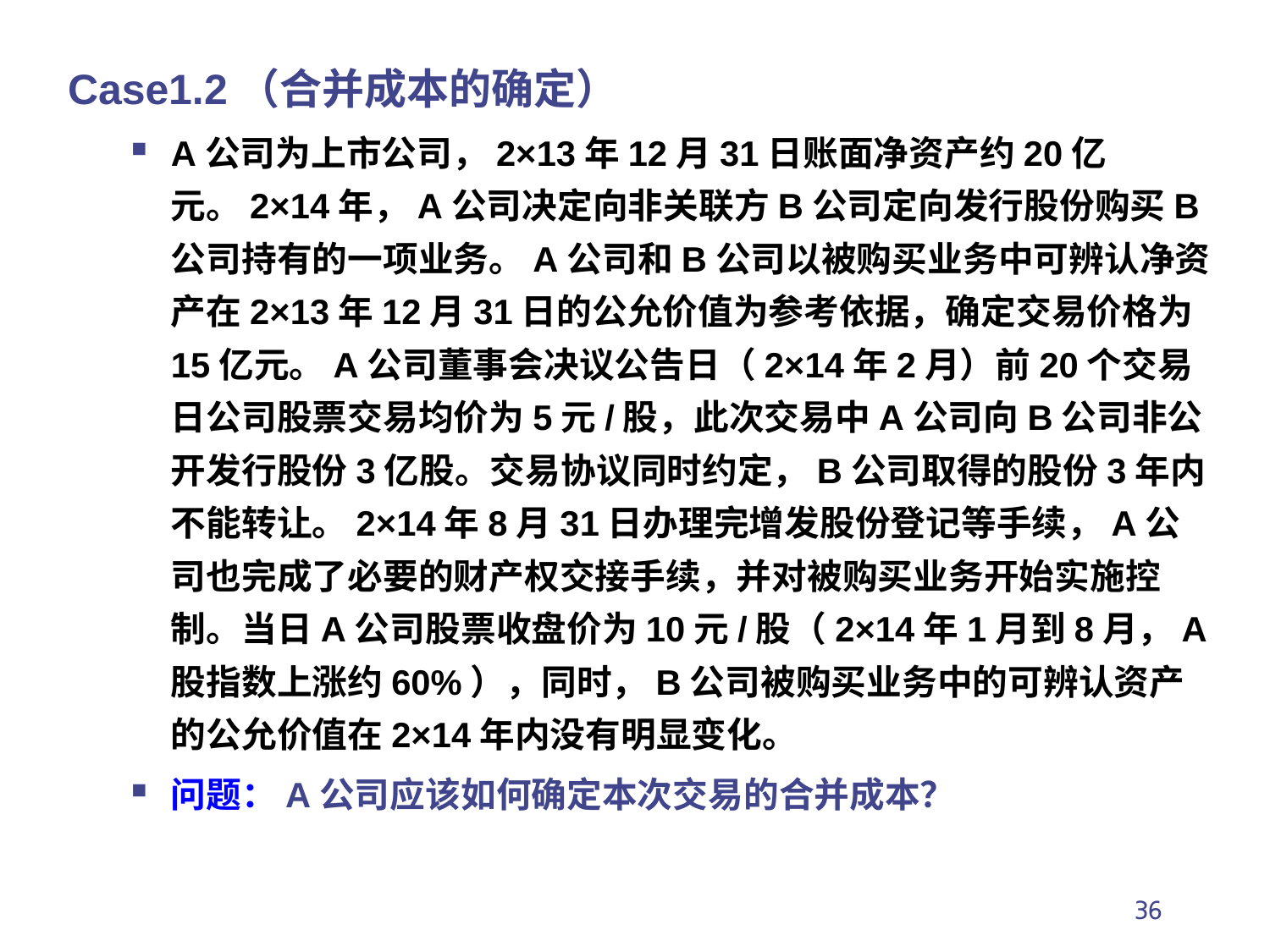

Case1.2（合并成本的确定）
A公司为上市公司，2×13年12月31日账面净资产约20亿元。2×14年，A公司决定向非关联方B公司定向发行股份购买B公司持有的一项业务。A公司和B公司以被购买业务中可辨认净资产在2×13年12月31日的公允价值为参考依据，确定交易价格为15亿元。A公司董事会决议公告日（2×14年2月）前20个交易日公司股票交易均价为5元/股，此次交易中A公司向B公司非公开发行股份3亿股。交易协议同时约定，B公司取得的股份3年内不能转让。2×14年8月31日办理完增发股份登记等手续，A公司也完成了必要的财产权交接手续，并对被购买业务开始实施控制。当日A公司股票收盘价为10元/股（2×14年1月到8月，A股指数上涨约60%），同时，B公司被购买业务中的可辨认资产的公允价值在2×14年内没有明显变化。
问题：A公司应该如何确定本次交易的合并成本？
36